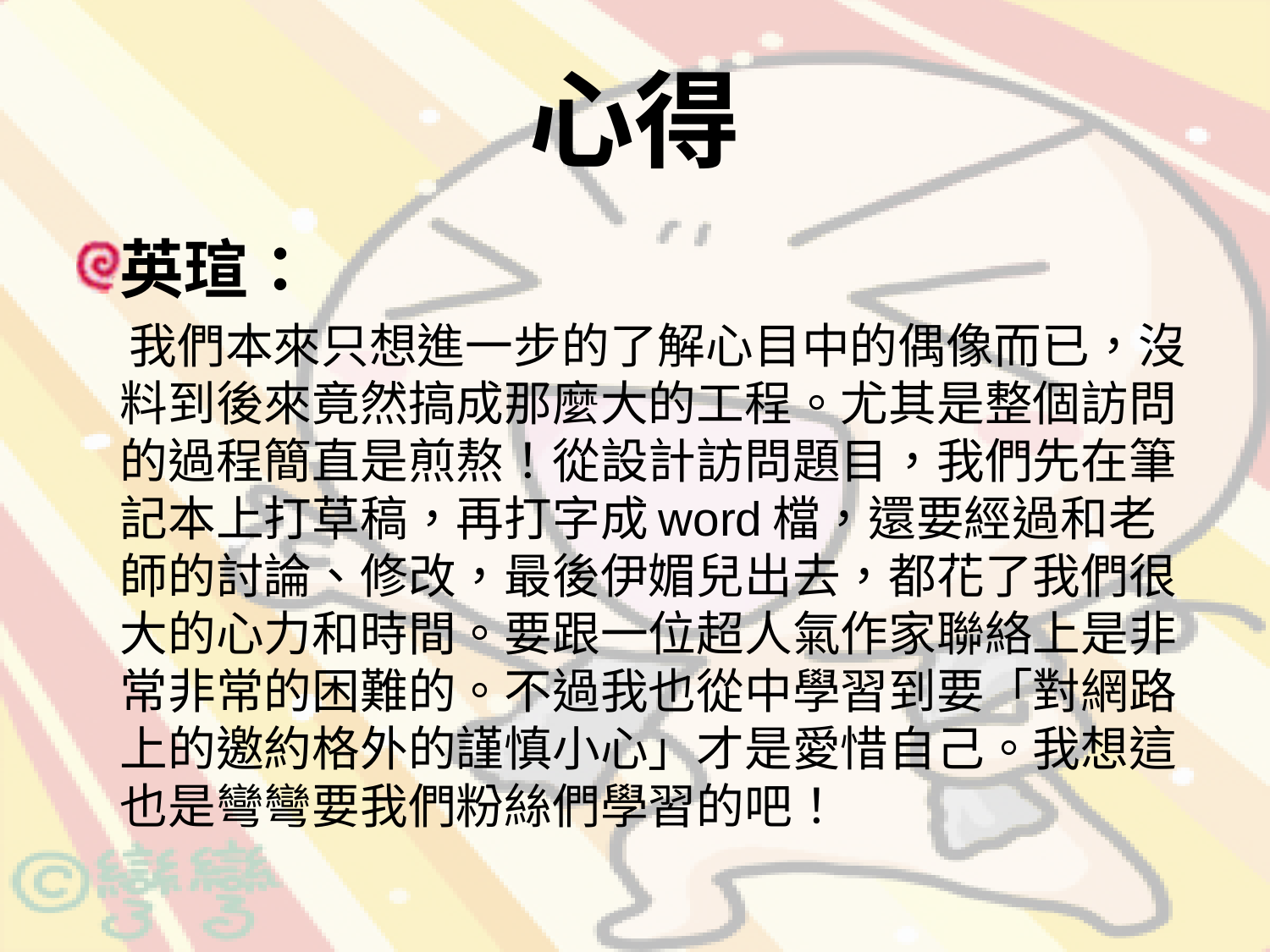

# 心得
英瑄：
    我們本來只想進一步的了解心目中的偶像而已，沒料到後來竟然搞成那麼大的工程。尤其是整個訪問的過程簡直是煎熬！從設計訪問題目，我們先在筆記本上打草稿，再打字成word檔，還要經過和老師的討論、修改，最後伊媚兒出去，都花了我們很大的心力和時間。要跟一位超人氣作家聯絡上是非常非常的困難的。不過我也從中學習到要「對網路上的邀約格外的謹慎小心」才是愛惜自己。我想這也是彎彎要我們粉絲們學習的吧！